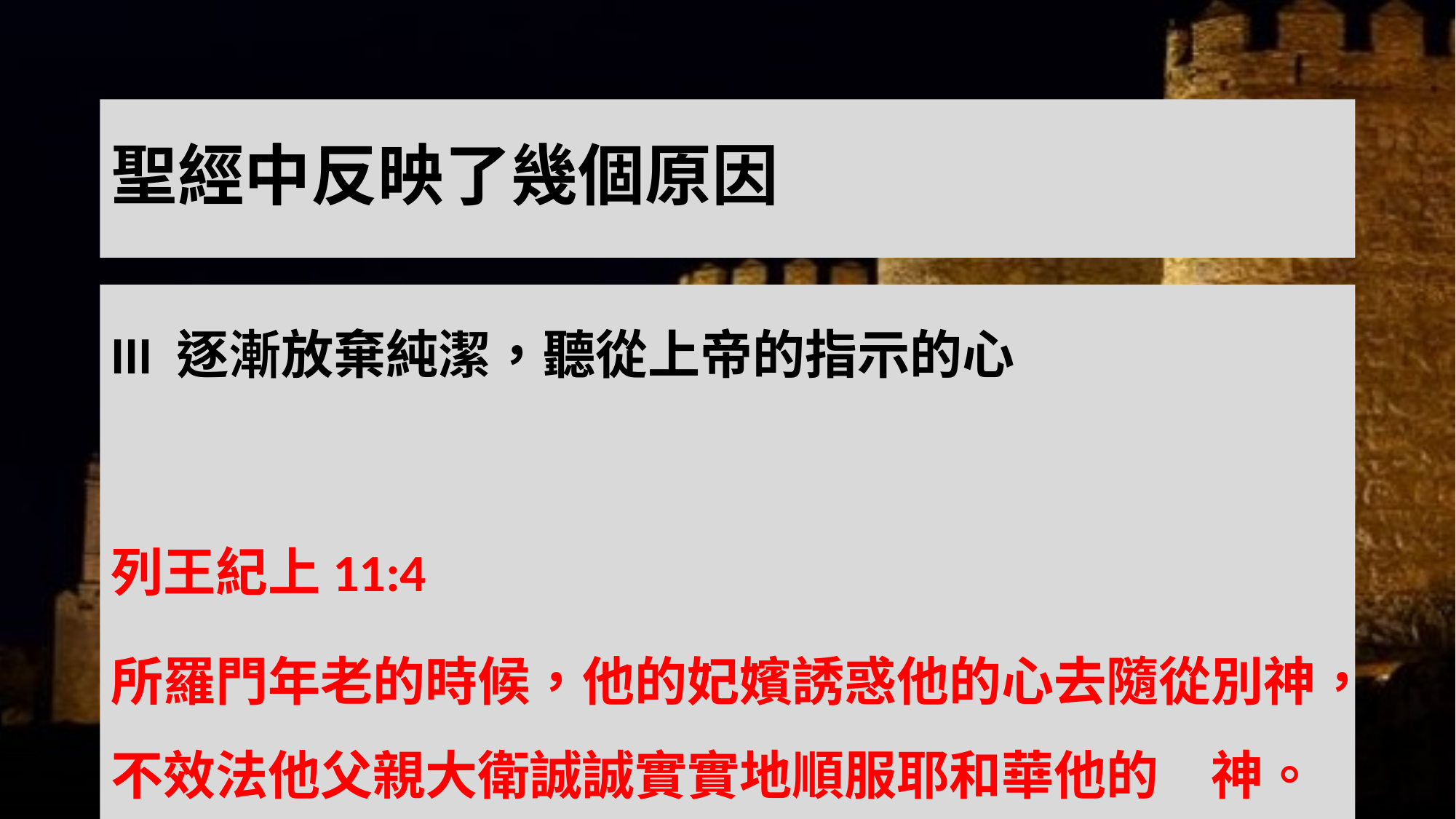

# 聖經中反映了幾個原因
III 逐漸放棄純潔，聽從上帝的指示的心

列王紀上‬11:4
所羅門年老的時候，他的妃嬪誘惑他的心去隨從別神，不效法他父親大衛誠誠實實地順服耶和華他的　神。